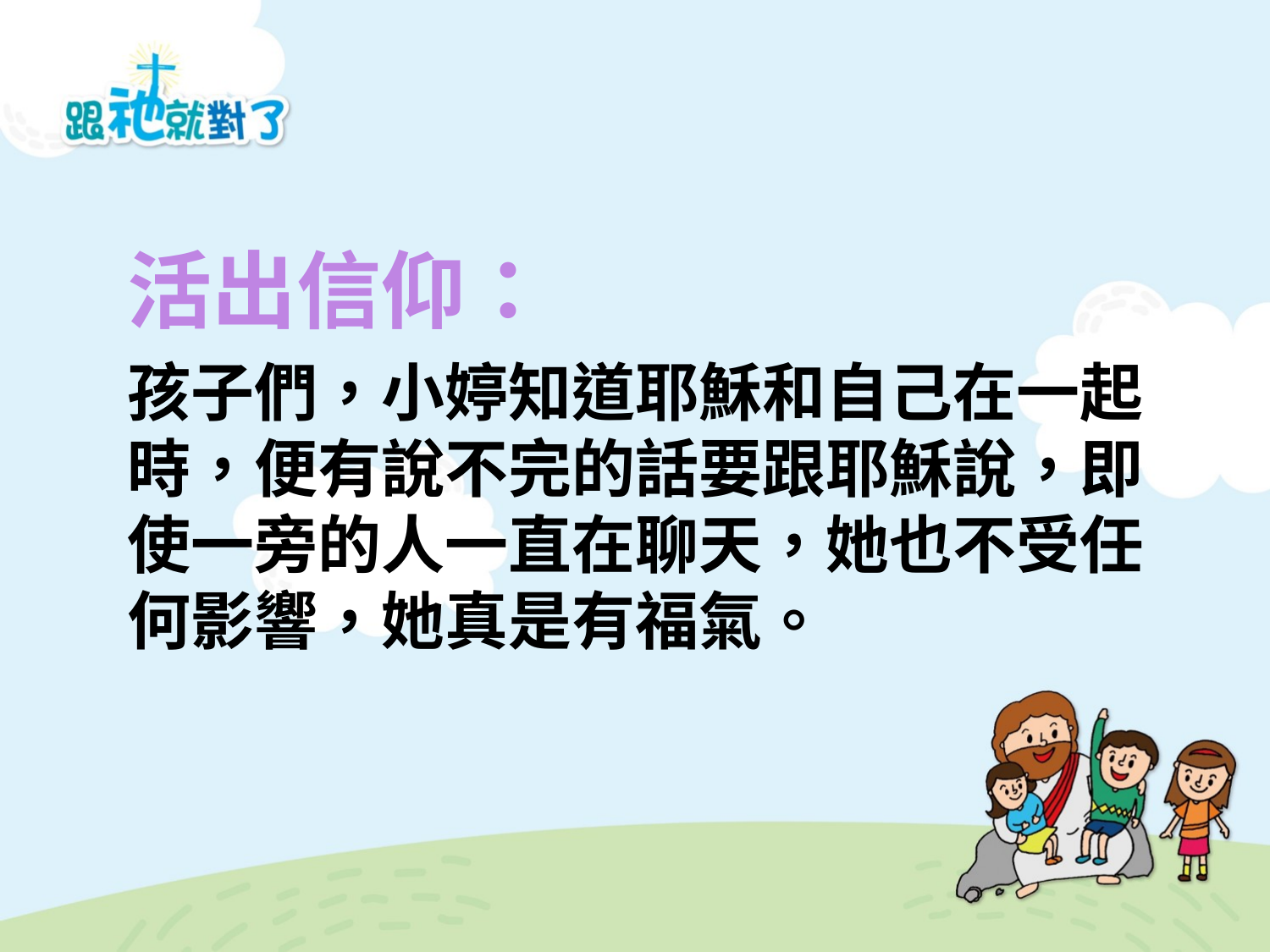

活出信仰：
孩子們，小婷知道耶穌和自己在一起時，便有說不完的話要跟耶穌說，即使一旁的人一直在聊天，她也不受任何影響，她真是有福氣。